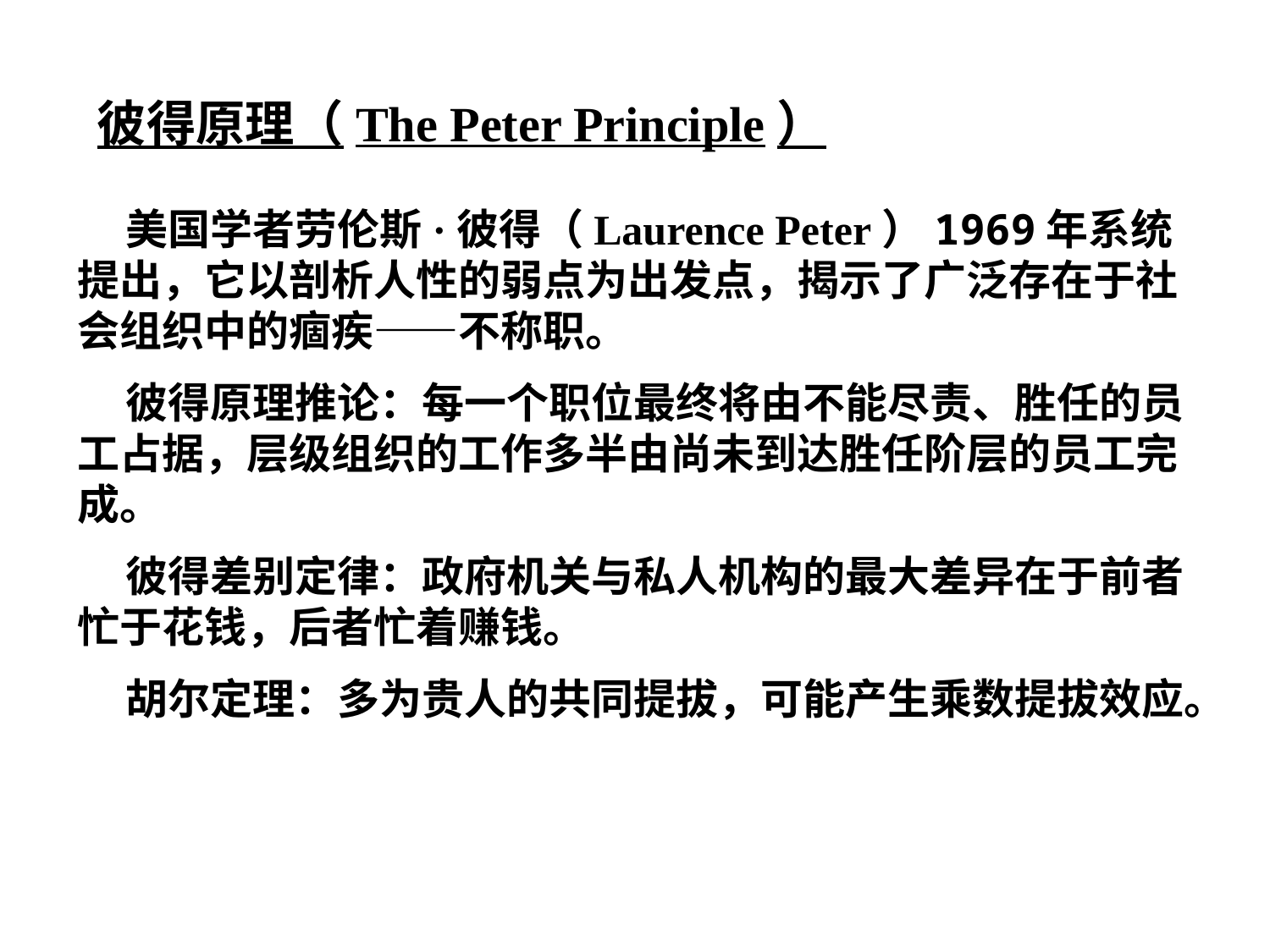

彼得原理（The Peter Principle）
    美国学者劳伦斯·彼得（Laurence Peter）1969年系统提出，它以剖析人性的弱点为出发点，揭示了广泛存在于社会组织中的痼疾——不称职。
    彼得原理推论：每一个职位最终将由不能尽责、胜任的员工占据，层级组织的工作多半由尚未到达胜任阶层的员工完成。
    彼得差别定律：政府机关与私人机构的最大差异在于前者忙于花钱，后者忙着赚钱。
    胡尔定理：多为贵人的共同提拔，可能产生乘数提拔效应。